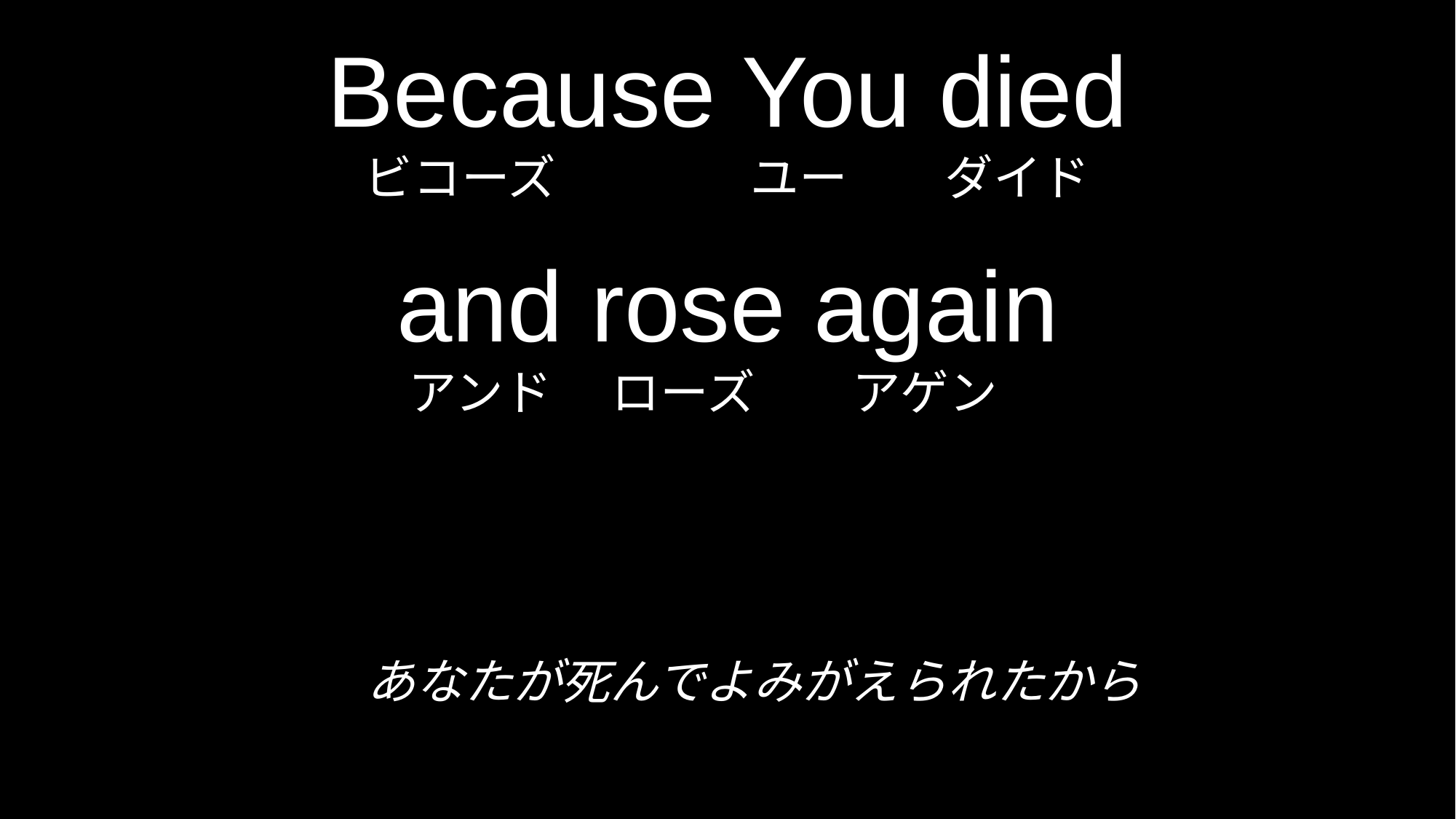

# Because You died 　ビコーズ　　　　ユー　　ダイド　 and rose again アンド 　ローズ　　アゲン
あなたが死んでよみがえられたから